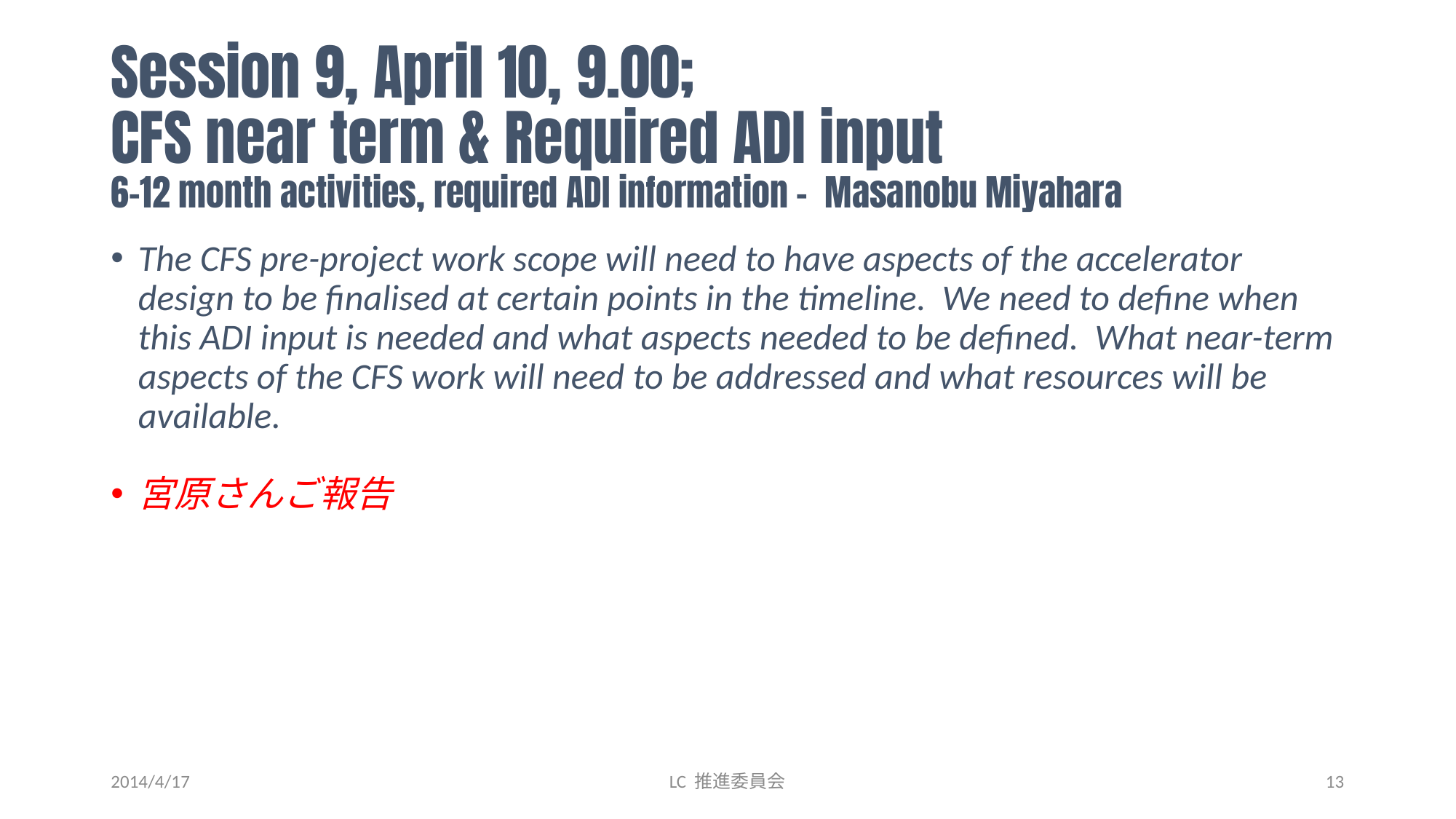

# Session 9, April 10, 9.00; CFS near term & Required ADI input 6-12 month activities, required ADI information -  Masanobu Miyahara
The CFS pre-project work scope will need to have aspects of the accelerator design to be finalised at certain points in the timeline.  We need to define when this ADI input is needed and what aspects needed to be defined.  What near-term aspects of the CFS work will need to be addressed and what resources will be available.

宮原さんご報告
2014/4/17
LC 推進委員会
13